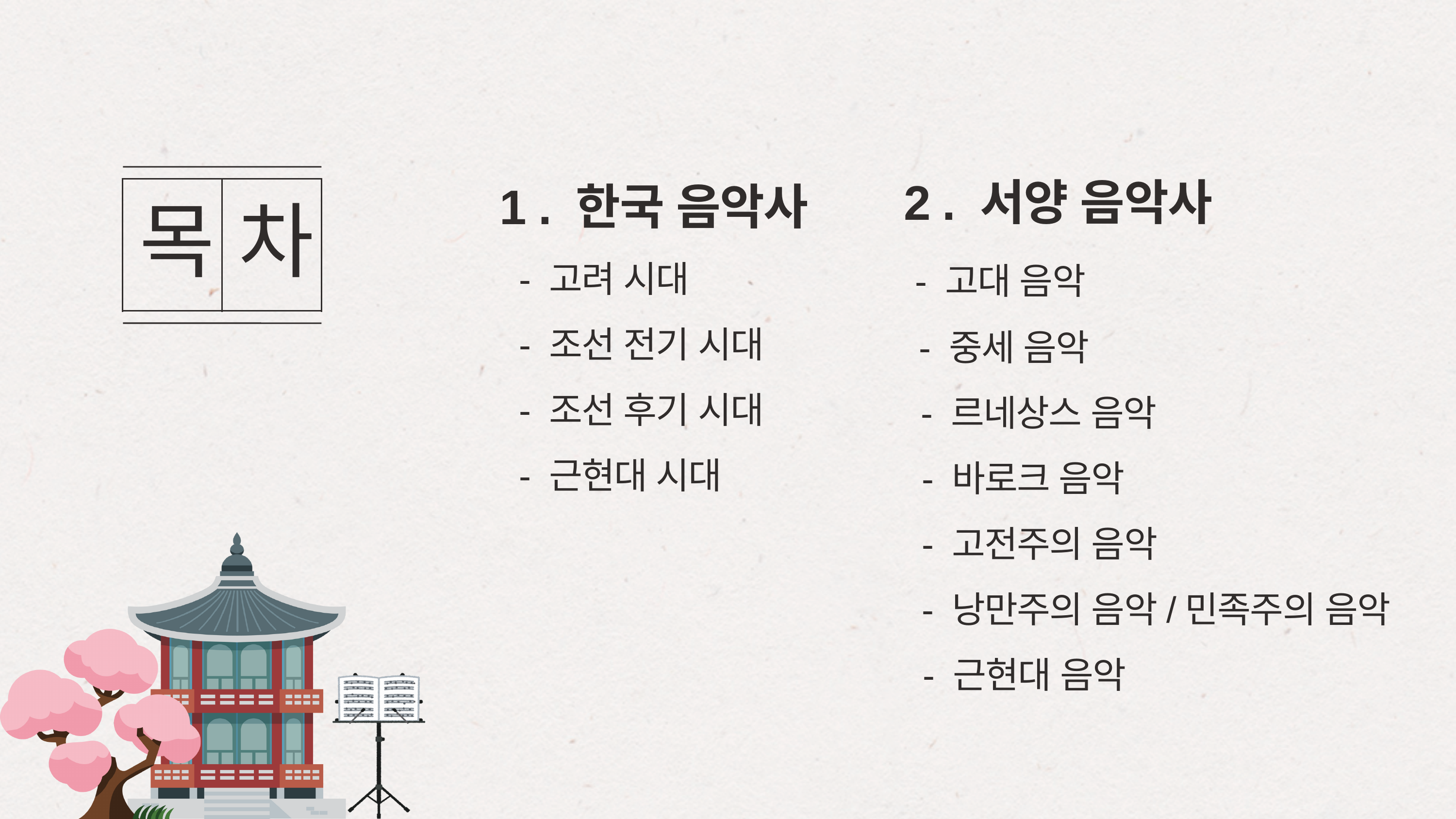

2 . 서양 음악사
 - 고대 음악
  - 중세 음악
   - 르네상스 음악
  - 바로크 음악
  - 고전주의 음악
  - 낭만주의 음악/민족주의 음악
  - 근현대 음악

1 . 한국 음악사
  - 고려 시대
  - 조선 전기 시대
  - 조선 후기 시대
  - 근현대 시대

| 목 | 차 |
| --- | --- |